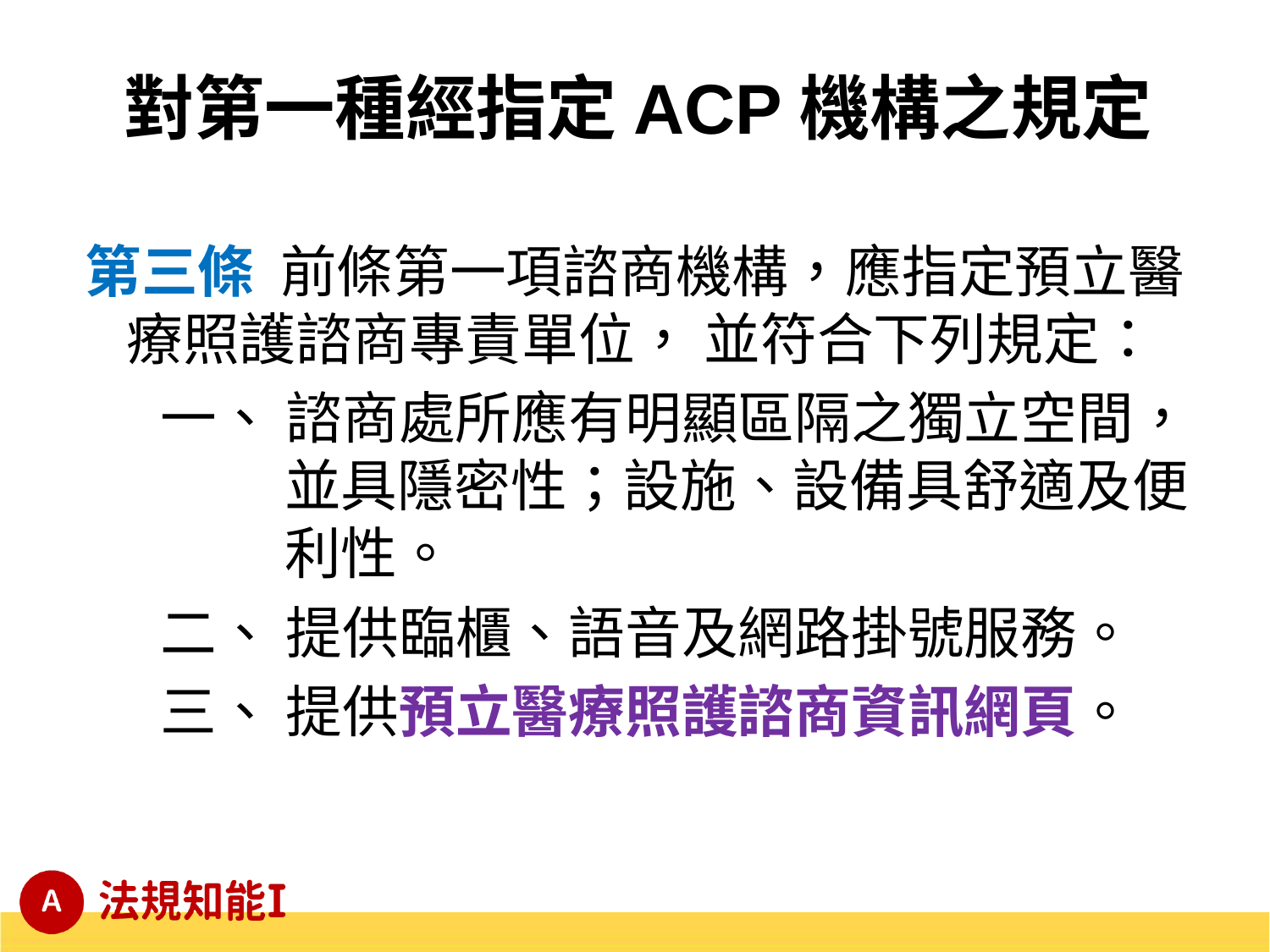

# 對第一種經指定ACP機構之規定
第三條  前條第一項諮商機構，應指定預立醫療照護諮商專責單位， 並符合下列規定：
一、 諮商處所應有明顯區隔之獨立空間，並具隱密性；設施、設備具舒適及便利性。
二、 提供臨櫃、語音及網路掛號服務。
三、 提供預立醫療照護諮商資訊網頁。